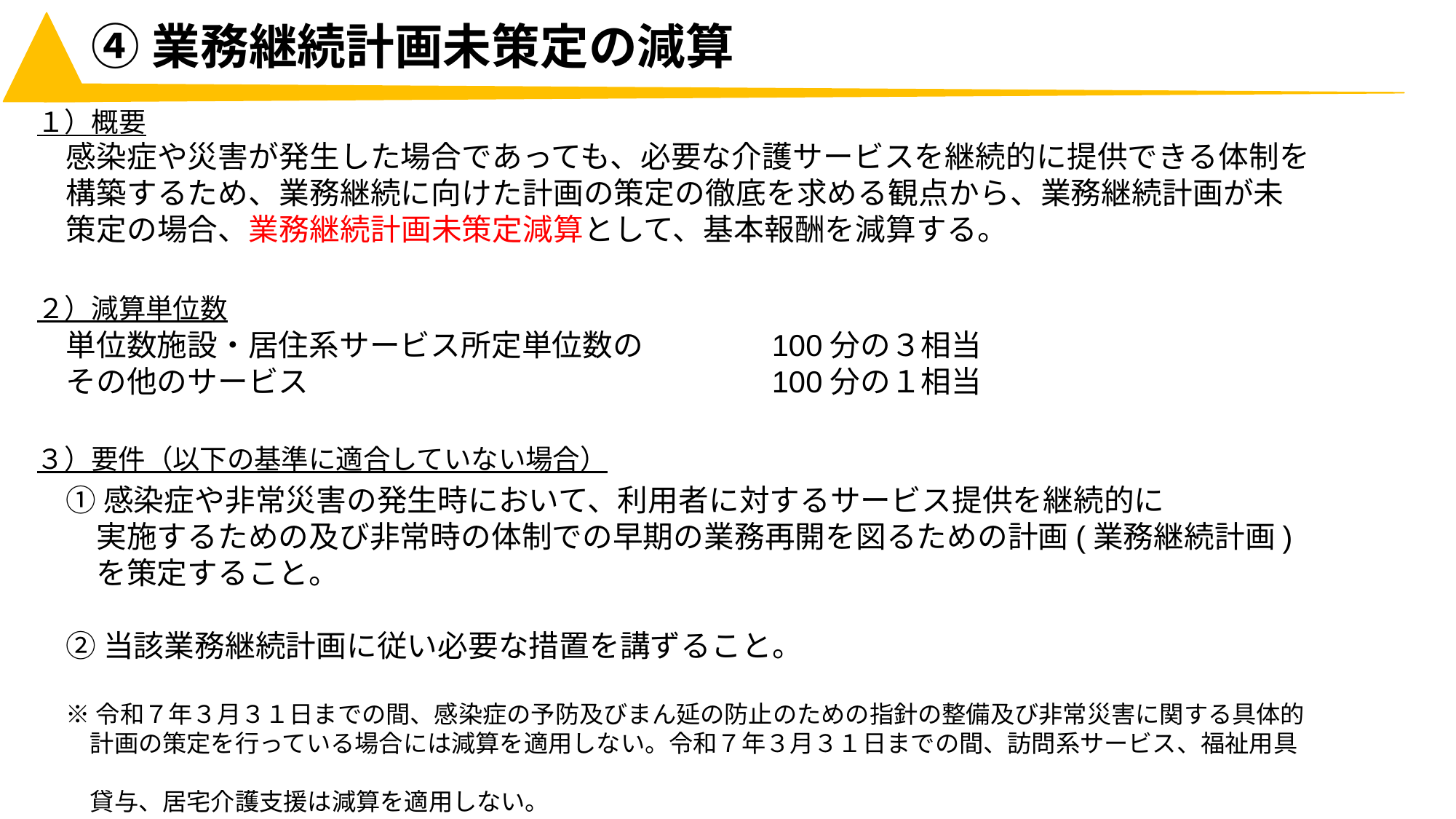

# ④業務継続計画未策定の減算
１）概要
感染症や災害が発生した場合であっても、必要な介護サービスを継続的に提供できる体制を構築するため、業務継続に向けた計画の策定の徹底を求める観点から、業務継続計画が未策定の場合、業務継続計画未策定減算として、基本報酬を減算する。
２）減算単位数
単位数施設・居住系サービス所定単位数の　　　　100分の３相当
その他のサービス　　　　　　　　　　　　　　　100分の１相当
３）要件（以下の基準に適合していない場合）
①感染症や非常災害の発生時において、利用者に対するサービス提供を継続的に
　実施するための及び非常時の体制での早期の業務再開を図るための計画(業務継続計画)
　を策定すること。

②当該業務継続計画に従い必要な措置を講ずること。

※令和７年３月３１日までの間、感染症の予防及びまん延の防止のための指針の整備及び非常災害に関する具体的
　計画の策定を行っている場合には減算を適用しない。令和７年３月３１日までの間、訪問系サービス、福祉用具
　貸与、居宅介護支援は減算を適用しない。